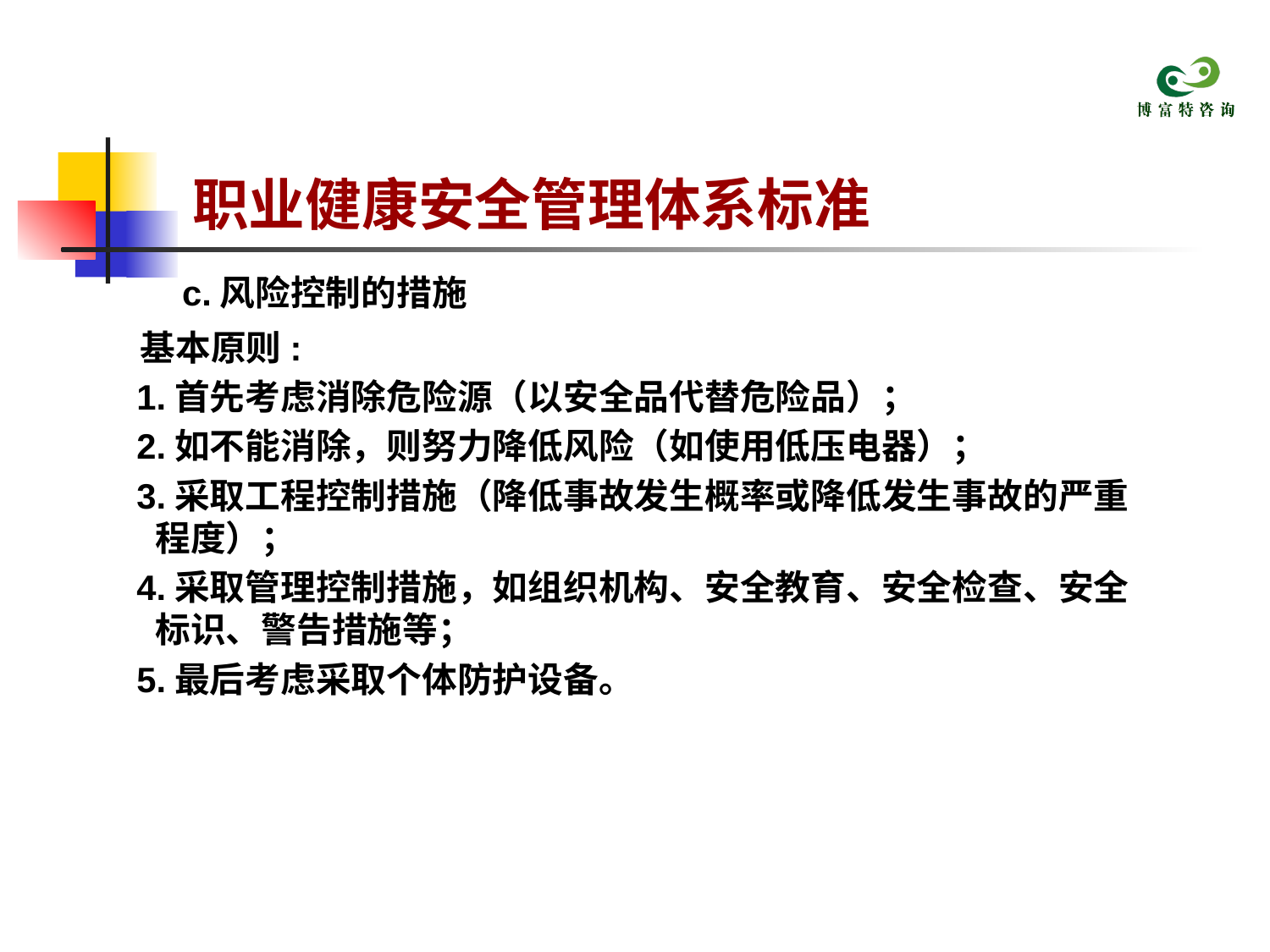

# 职业健康安全管理体系标准
    c.风险控制的措施
   基本原则:
   1.首先考虑消除危险源（以安全品代替危险品）；
   2.如不能消除，则努力降低风险（如使用低压电器）；
   3.采取工程控制措施（降低事故发生概率或降低发生事故的严重程度）；
   4.采取管理控制措施，如组织机构、安全教育、安全检查、安全标识、警告措施等；
   5.最后考虑采取个体防护设备。

62